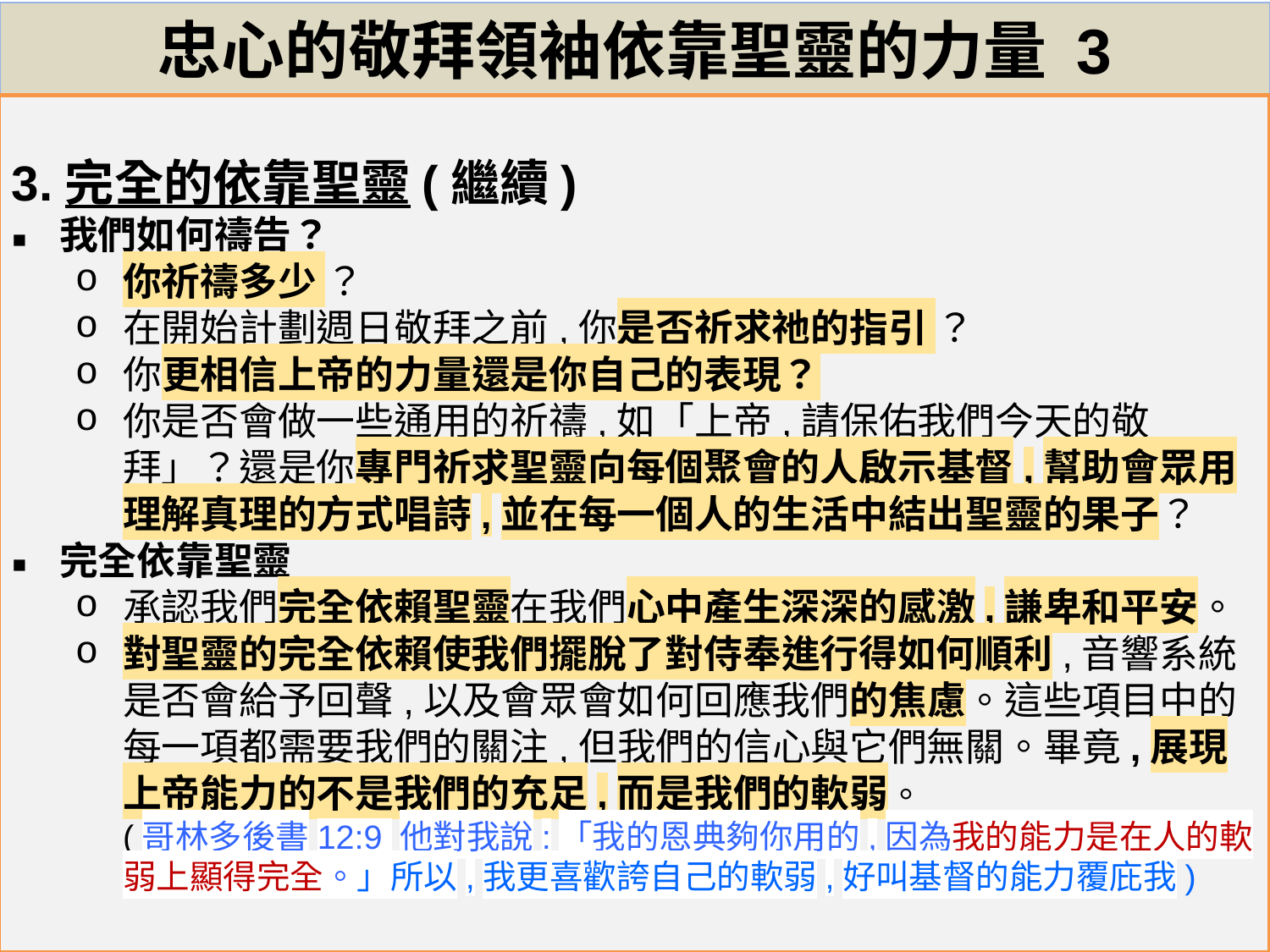

# 忠心的敬拜領袖依靠聖靈的力量 3
3.完全的依靠聖靈(繼續)
我們如何禱告？
你祈禱多少 ？
在開始計劃週日敬拜之前,你是否祈求祂的指引 ？
你更相信上帝的力量還是你自己的表現？
你是否會做一些通用的祈禱,如「上帝,請保佑我們今天的敬拜」？還是你專門祈求聖靈向每個聚會的人啟示基督,幫助會眾用理解真理的方式唱詩,並在每一個人的生活中結出聖靈的果子？
完全依靠聖靈
承認我們完全依賴聖靈在我們心中產生深深的感激,謙卑和平安。
對聖靈的完全依賴使我們擺脫了對侍奉進行得如何順利,音響系統是否會給予回聲,以及會眾會如何回應我們的焦慮。這些項目中的每一項都需要我們的關注,但我們的信心與它們無關。畢竟,展現上帝能力的不是我們的充足,而是我們的軟弱。
(哥林多後書12:9 他對我說:「我的恩典夠你用的,因為我的能力是在人的軟弱上顯得完全。」所以,我更喜歡誇自己的軟弱,好叫基督的能力覆庇我)